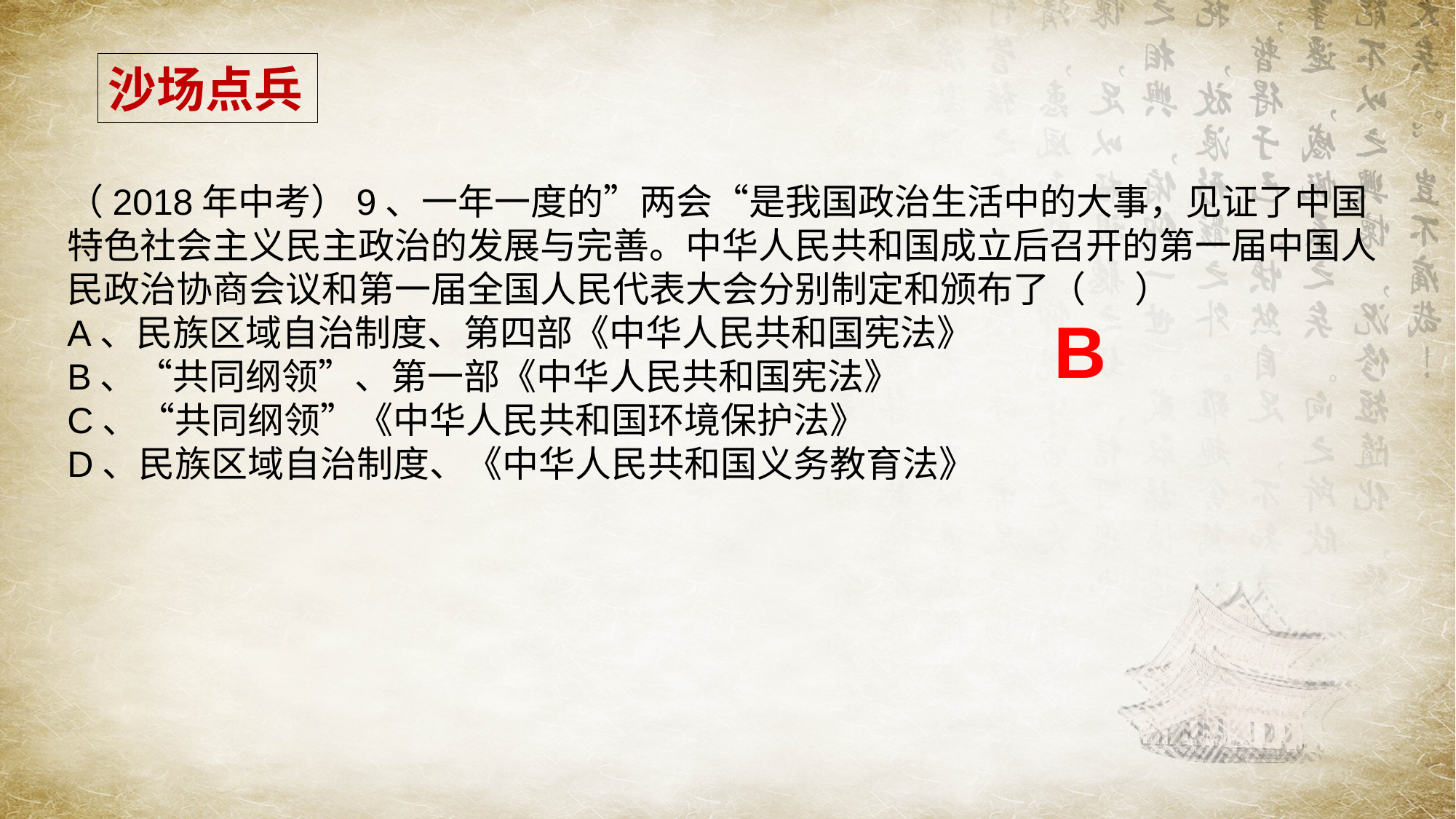

沙场点兵
（2018年中考）9、一年一度的”两会“是我国政治生活中的大事，见证了中国特色社会主义民主政治的发展与完善。中华人民共和国成立后召开的第一届中国人民政治协商会议和第一届全国人民代表大会分别制定和颁布了（      ）
A、民族区域自治制度、第四部《中华人民共和国宪法》
B、“共同纲领”、第一部《中华人民共和国宪法》
C、“共同纲领”《中华人民共和国环境保护法》
D、民族区域自治制度、《中华人民共和国义务教育法》
B